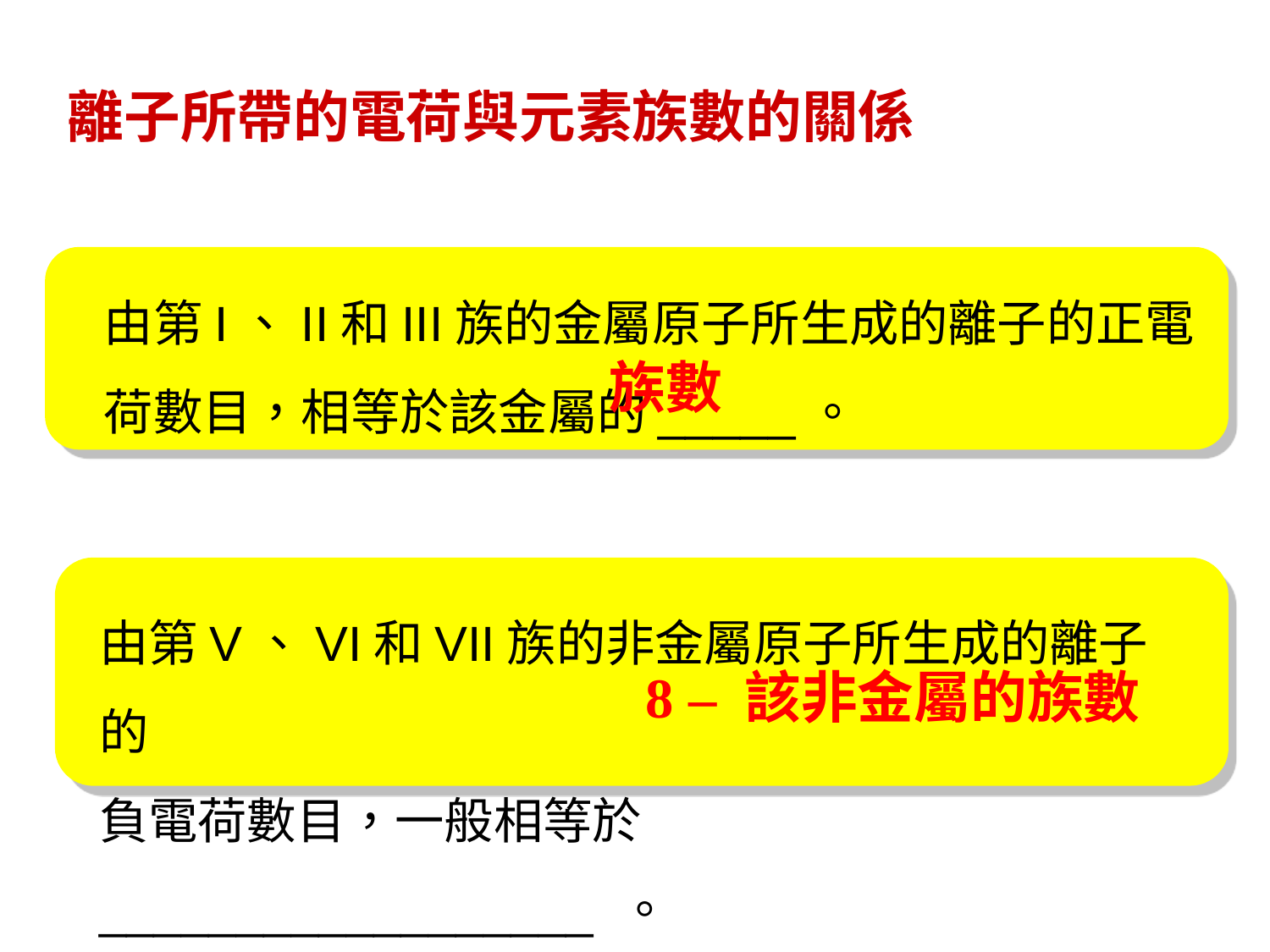

離子所帶的電荷與元素族數的關係

由第I、II和III族的金屬原子所生成的離子的正電荷數目，相等於該金屬的_____。
族數

由第V、VI和VII族的非金屬原子所生成的離子的
負電荷數目，一般相等於__________________ 。
8 – 該非金屬的族數